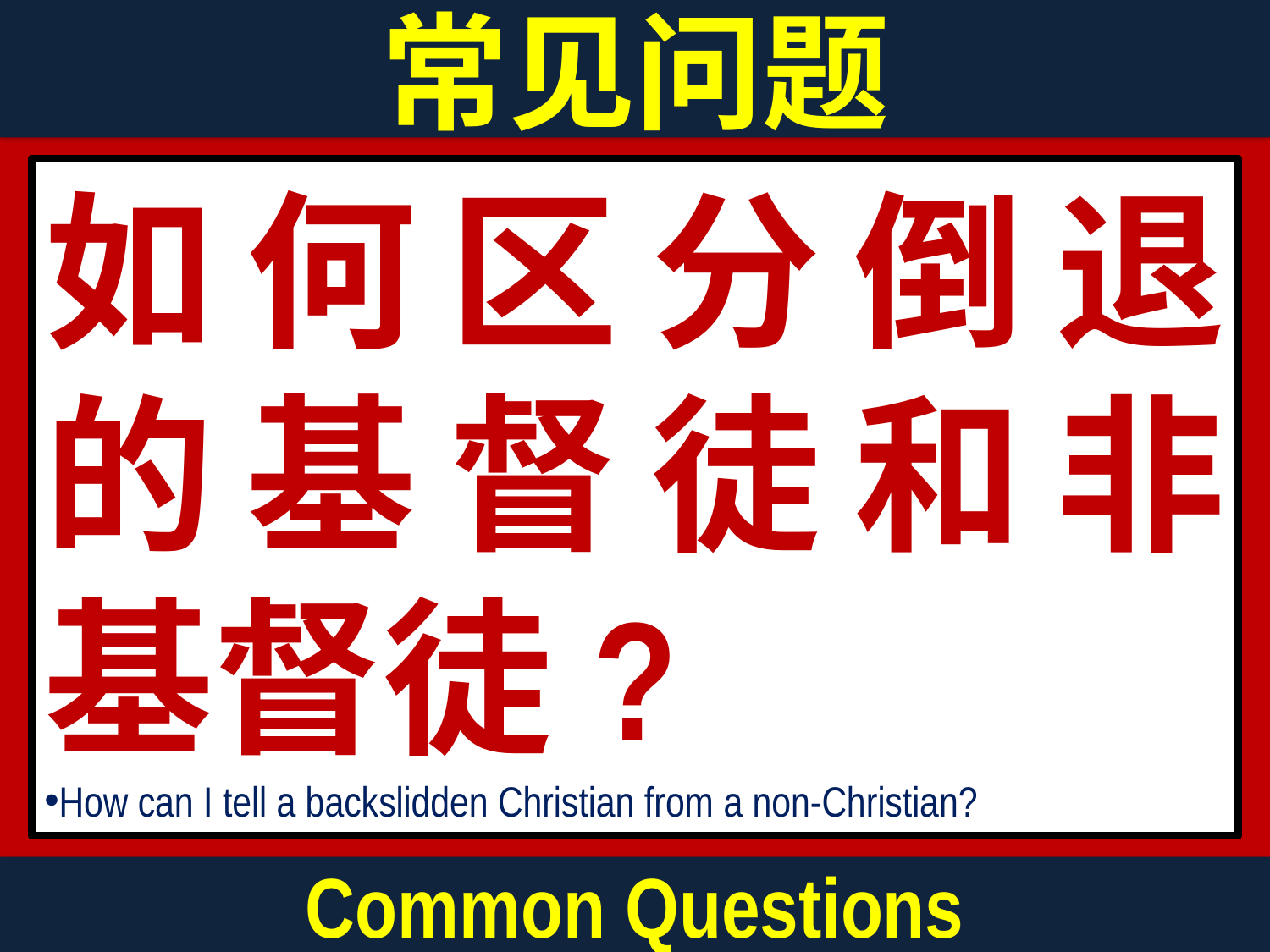

常见问题
如何区分倒退的基督徒和非基督徒?
How can I tell a backslidden Christian from a non-Christian?
Common Questions